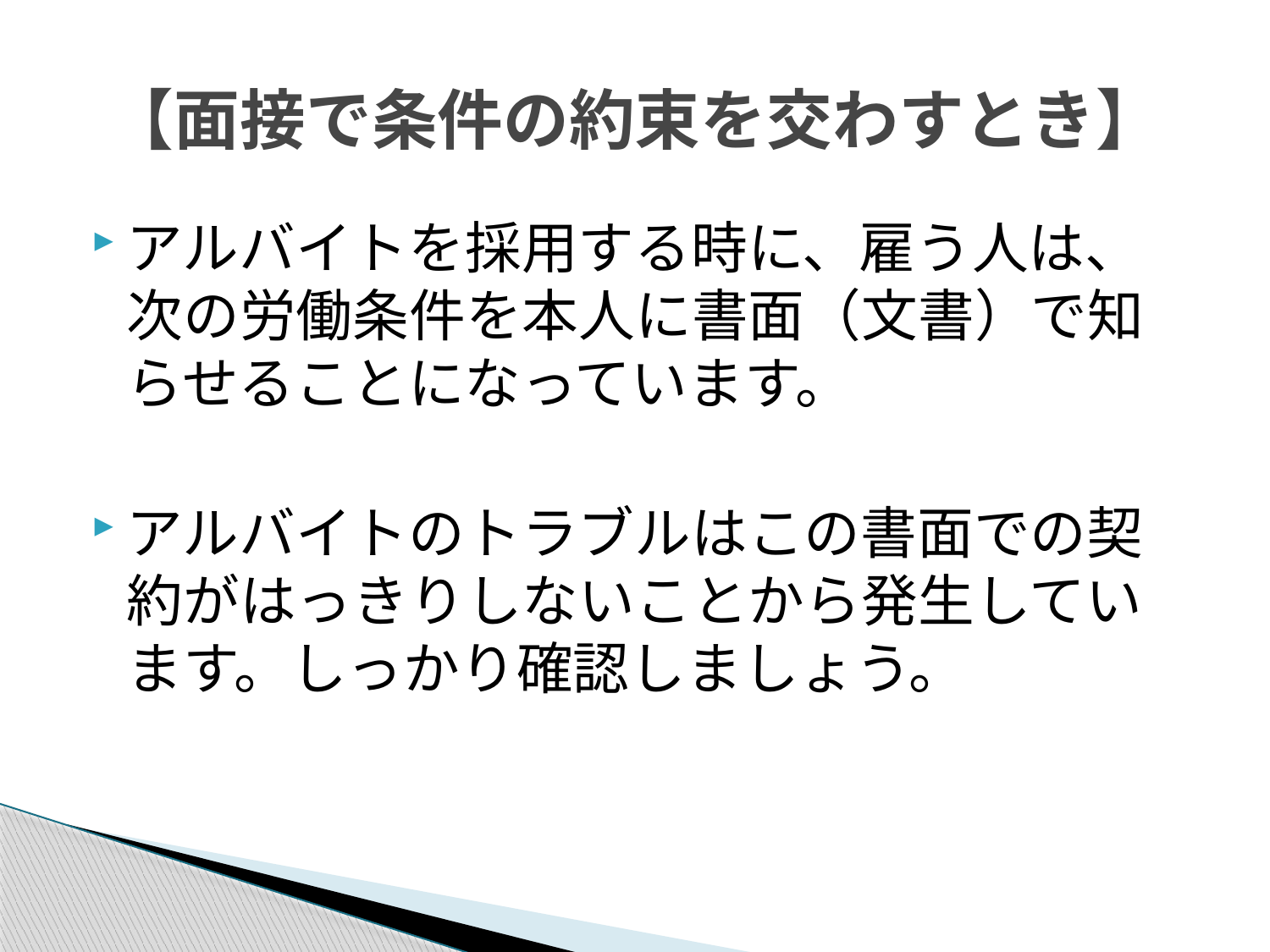

# 【面接で条件の約束を交わすとき】
アルバイトを採用する時に、雇う人は、次の労働条件を本人に書面（文書）で知らせることになっています。

アルバイトのトラブルはこの書面での契約がはっきりしないことから発生しています。しっかり確認しましょう。